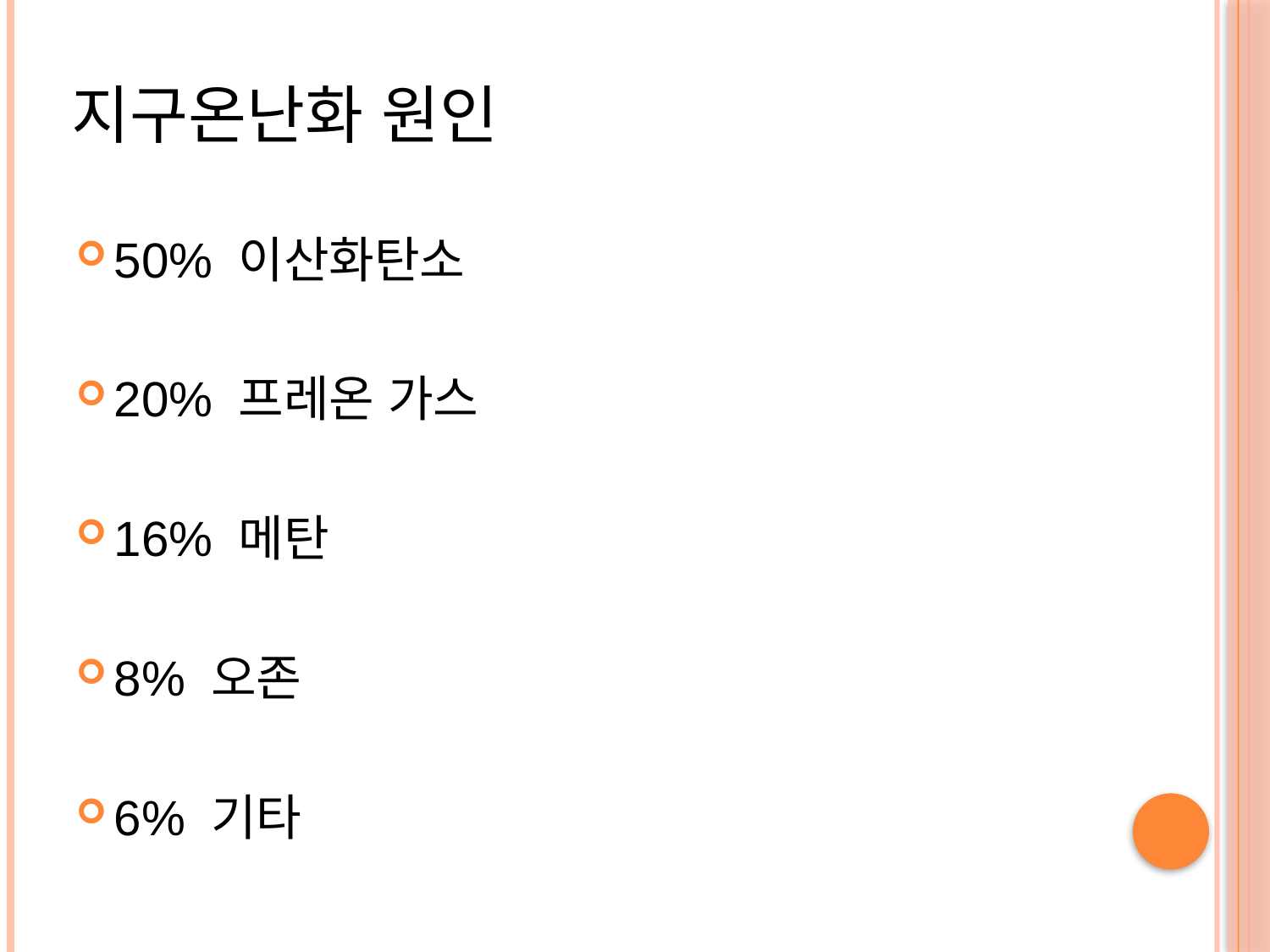

# 지구온난화 원인
50% 이산화탄소

20% 프레온 가스

16% 메탄

8% 오존

6% 기타